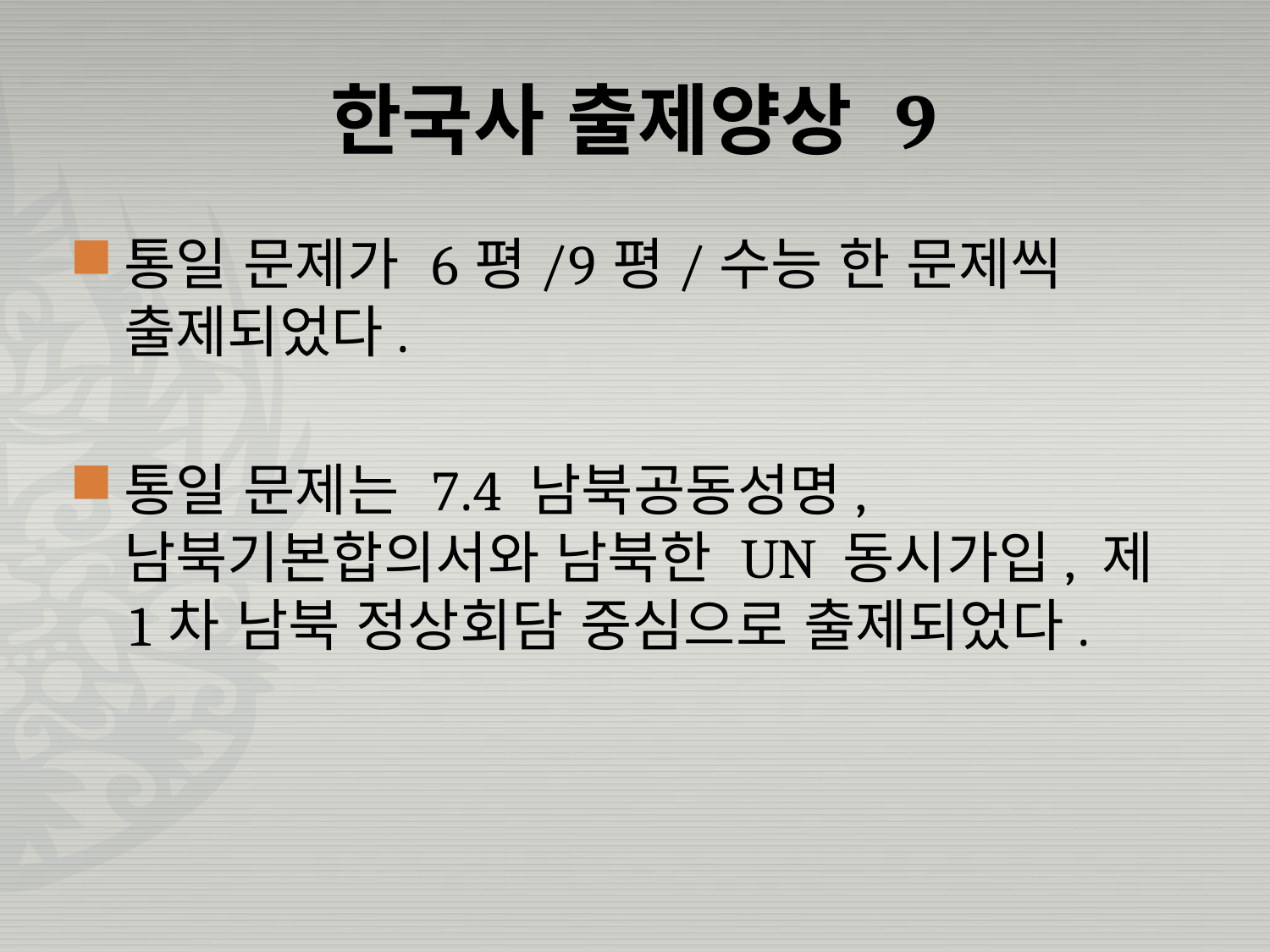

# 한국사 출제양상 9
통일 문제가 6평/9평/수능 한 문제씩 출제되었다.

통일 문제는 7.4 남북공동성명, 남북기본합의서와 남북한 UN 동시가입, 제1차 남북 정상회담 중심으로 출제되었다.